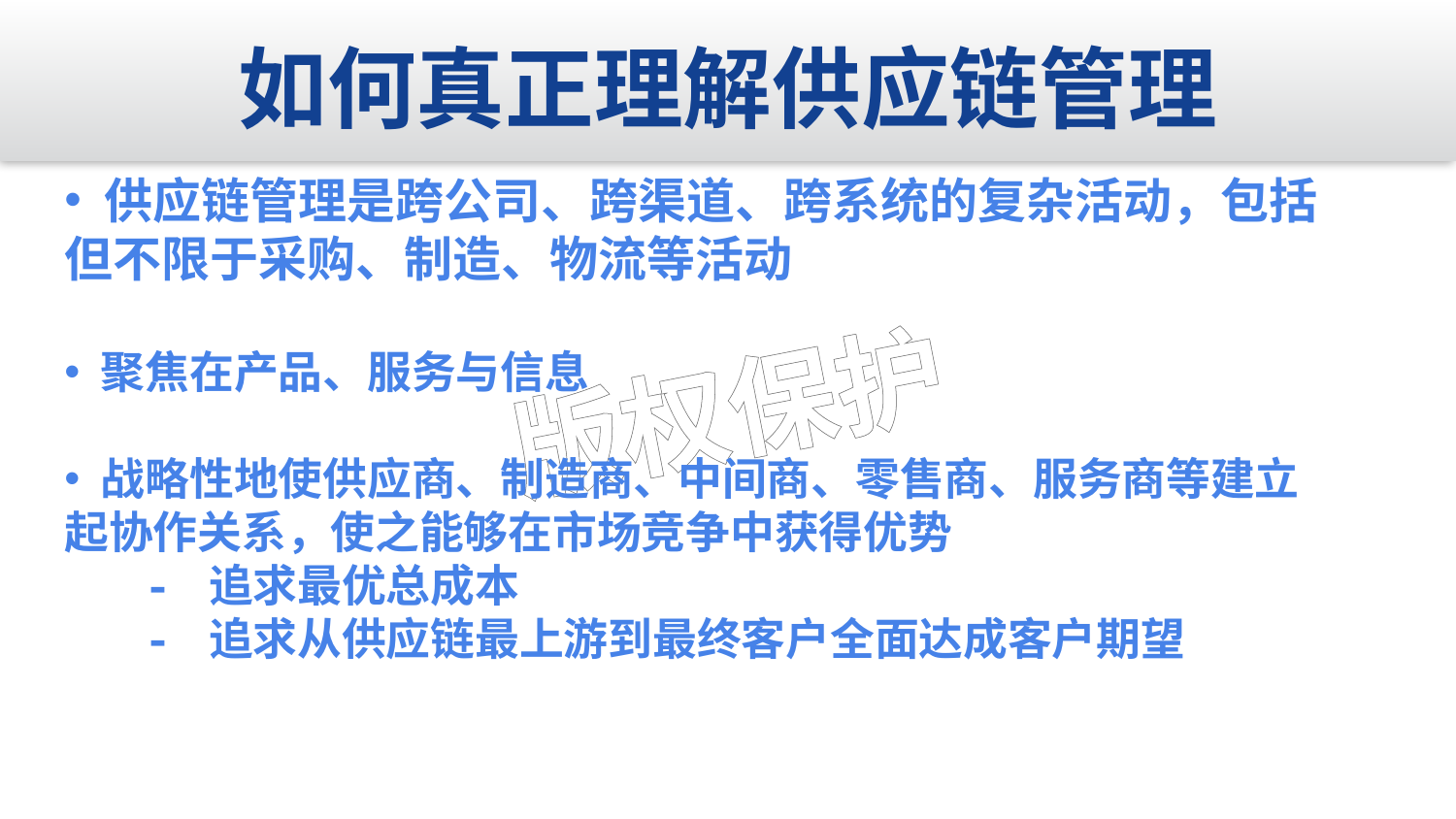

如何真正理解供应链管理
 供应链管理是跨公司、跨渠道、跨系统的复杂活动，包括但不限于采购、制造、物流等活动

 聚焦在产品、服务与信息

 战略性地使供应商、制造商、中间商、零售商、服务商等建立起协作关系，使之能够在市场竞争中获得优势
   - 追求最优总成本
   - 追求从供应链最上游到最终客户全面达成客户期望